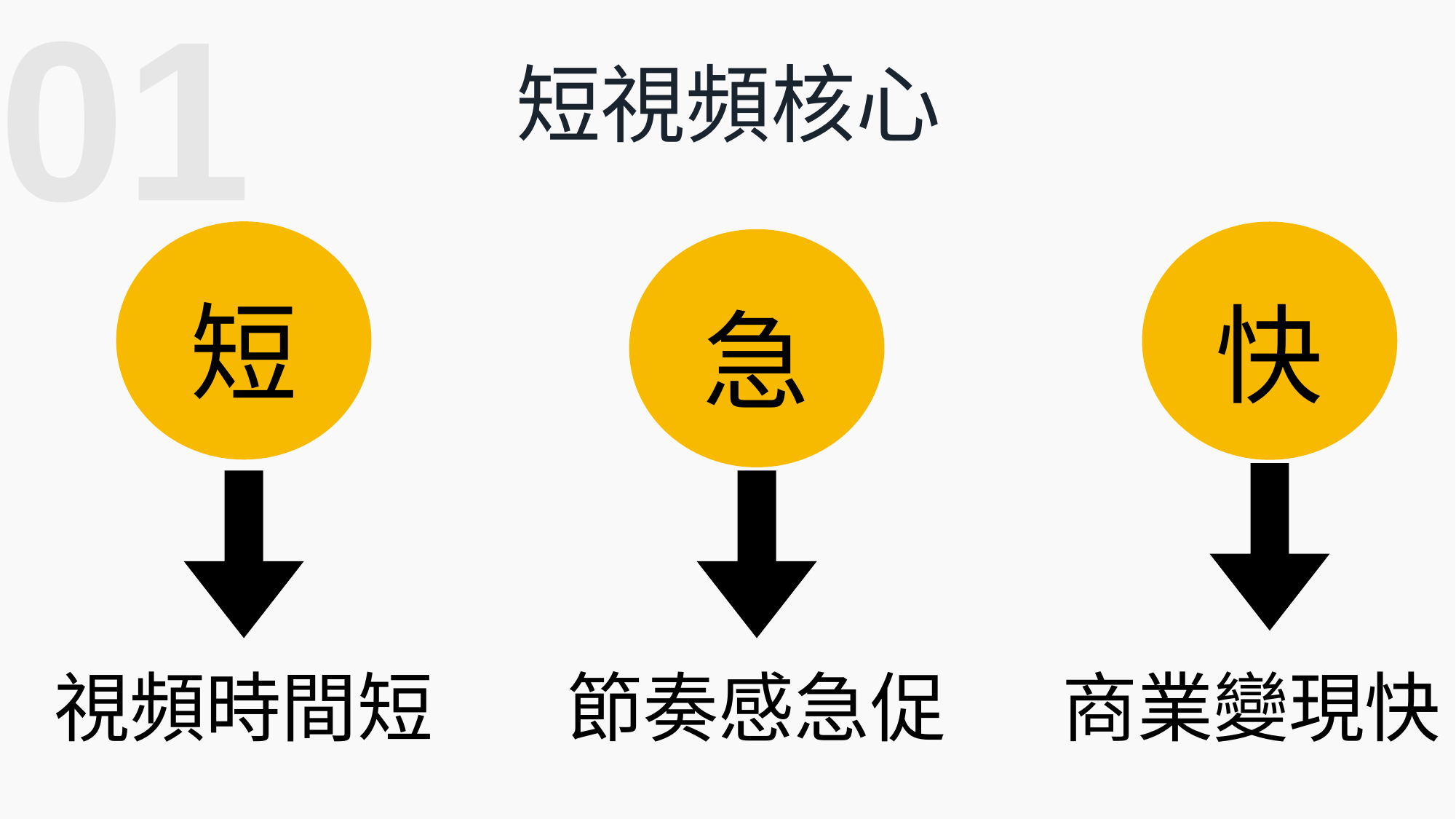

01
9
短視頻核心

短
快
急

視頻時間短
節奏感急促
商業變現快
、